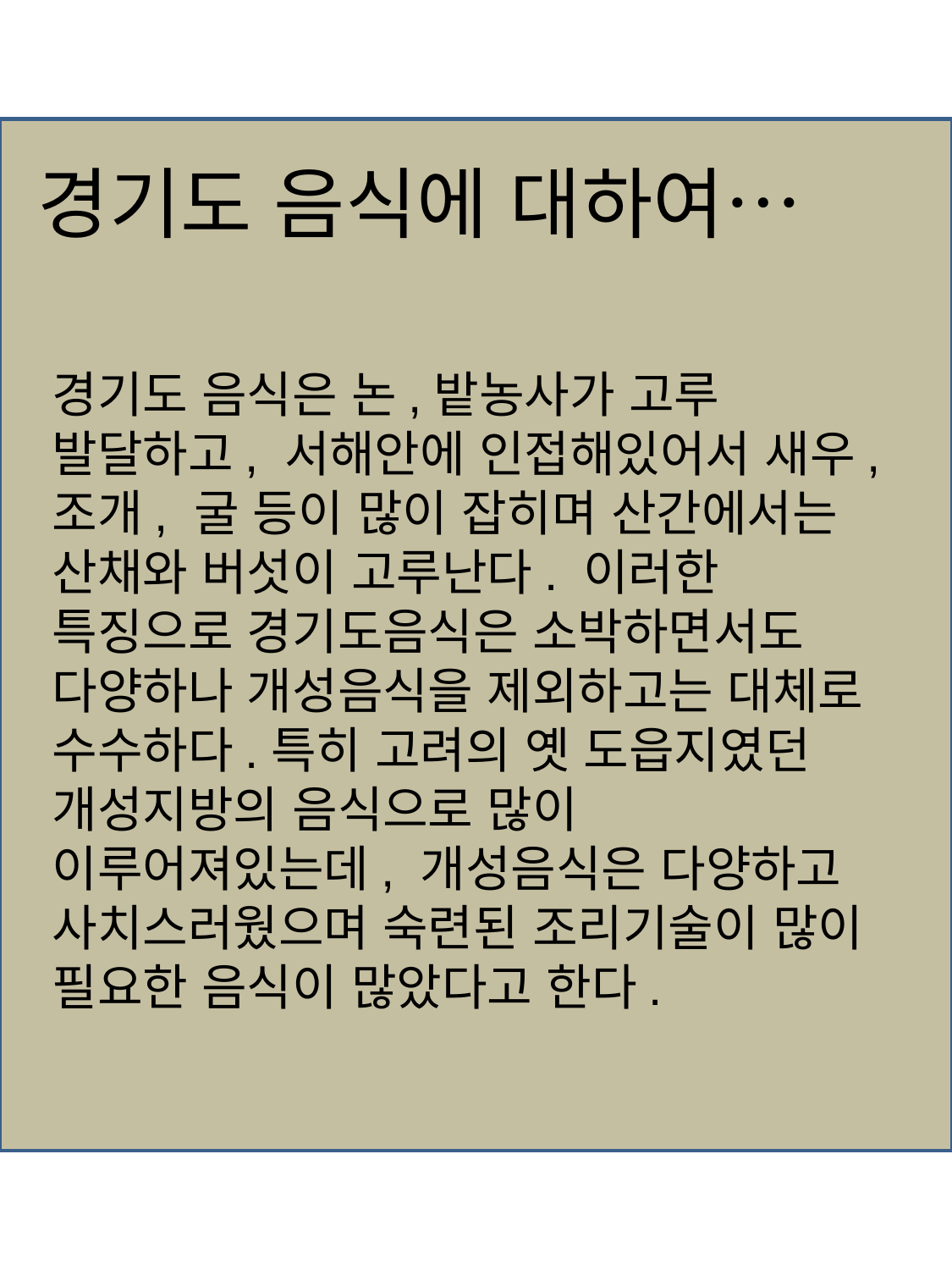

경기도 음식에 대하여…
경기도 음식은 논,밭농사가 고루 발달하고, 서해안에 인접해있어서 새우, 조개, 굴 등이 많이 잡히며 산간에서는 산채와 버섯이 고루난다. 이러한 특징으로 경기도음식은 소박하면서도 다양하나 개성음식을 제외하고는 대체로 수수하다.특히 고려의 옛 도읍지였던 개성지방의 음식으로 많이 이루어져있는데, 개성음식은 다양하고 사치스러웠으며 숙련된 조리기술이 많이 필요한 음식이 많았다고 한다.